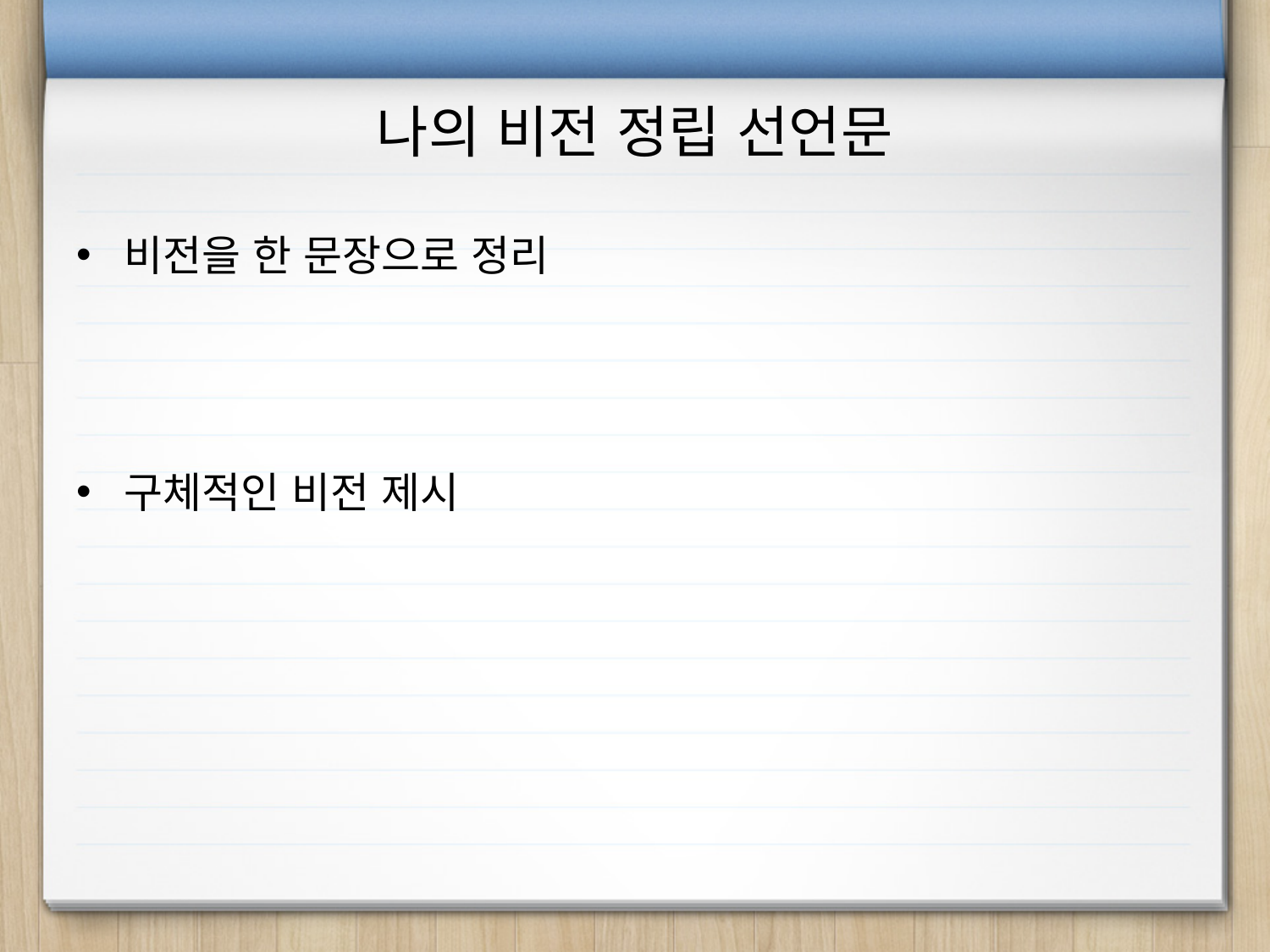

# 나의 비전 정립 선언문
비전을 한 문장으로 정리

구체적인 비전 제시